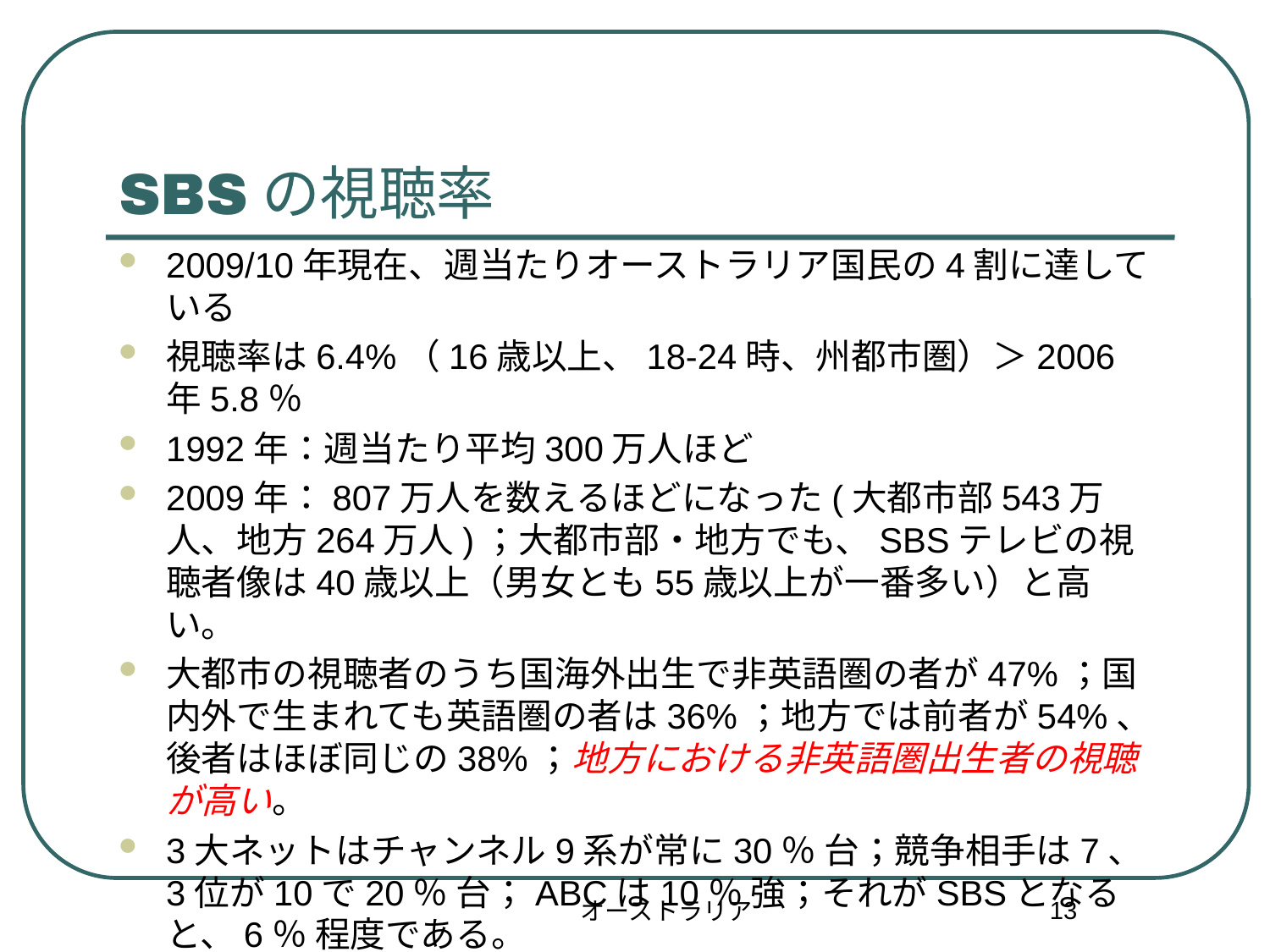

# SBSの視聴率
2009/10年現在、週当たりオーストラリア国民の4割に達している
視聴率は6.4%（16歳以上、18-24時、州都市圏）＞2006 年5.8％
1992年：週当たり平均300万人ほど
2009年：807万人を数えるほどになった(大都市部543万人、地方264万人)；大都市部・地方でも、SBSテレビの視聴者像は40歳以上（男女とも55歳以上が一番多い）と高い。
大都市の視聴者のうち国海外出生で非英語圏の者が47%；国内外で生まれても英語圏の者は36%；地方では前者が54%、後者はほぼ同じの38%；地方における非英語圏出生者の視聴が高い。
3大ネットはチャンネル9系が常に30％ 台；競争相手は7、3位が10で20％ 台；ABCは10％ 強；それがSBSとなると、6％ 程度である。

13
オーストラリア